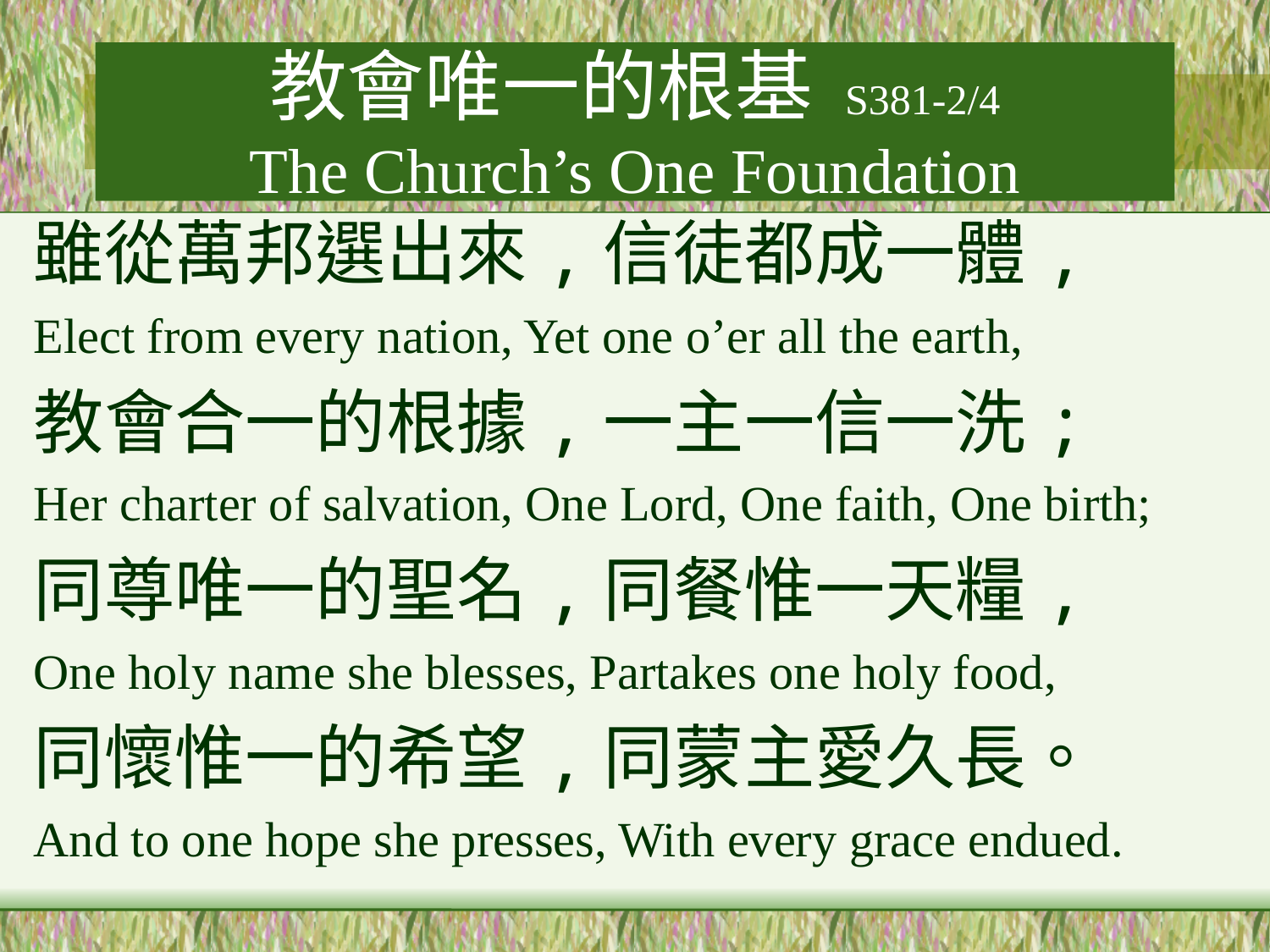

# 教會唯一的根基   S381-2/4 The Church’s One Foundation
雖從萬邦選出來,信徒都成一體,
Elect from every nation, Yet one o’er all the earth,
教會合一的根據,一主一信一洗;
Her charter of salvation, One Lord, One faith, One birth;
同尊唯一的聖名,同餐惟一天糧,
One holy name she blesses, Partakes one holy food,
同懷惟一的希望,同蒙主愛久長。
And to one hope she presses, With every grace endued.